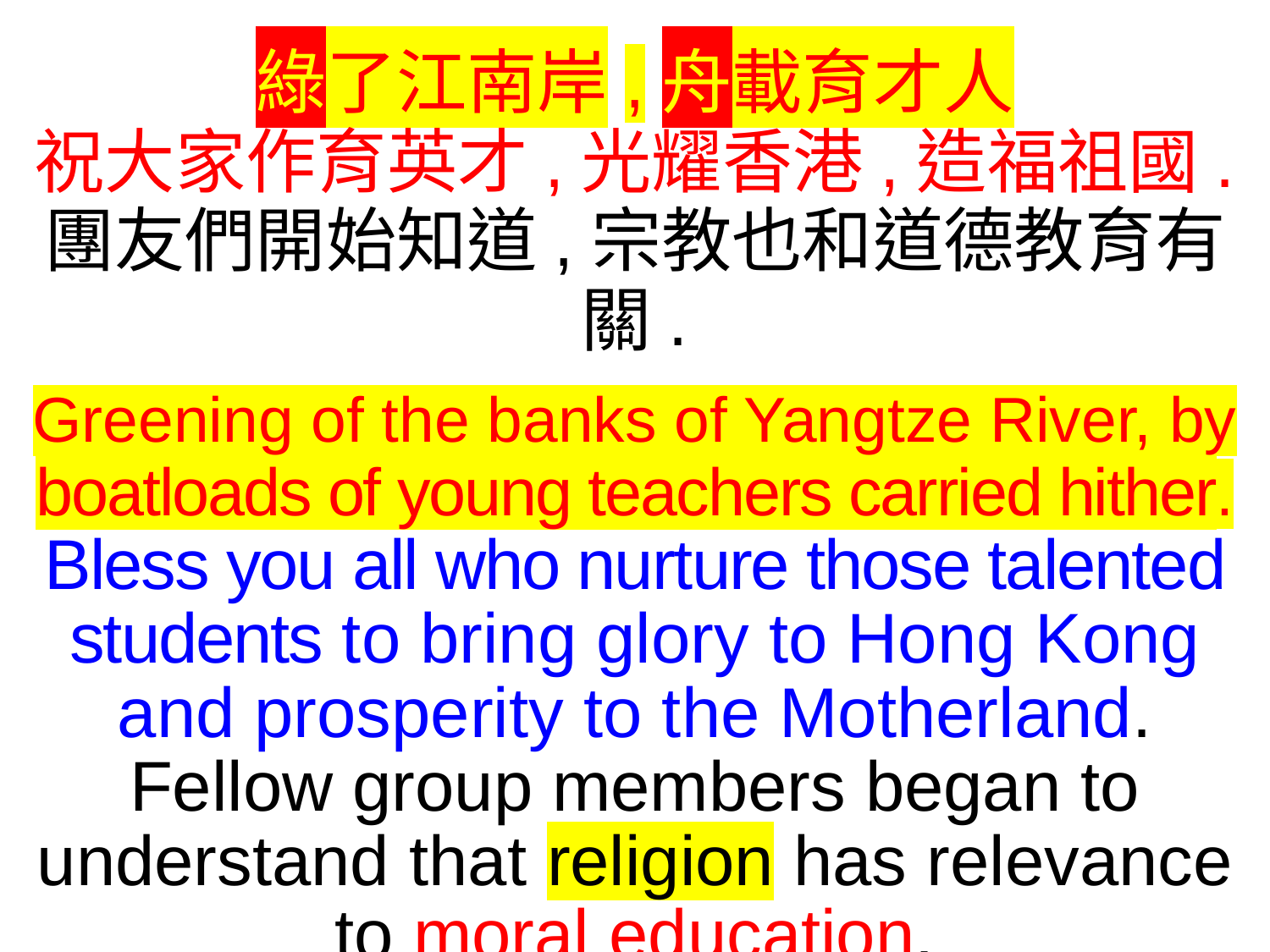

綠了江南岸,舟載育才人
祝大家作育英才,光耀香港,造福祖國.
團友們開始知道,宗教也和道德教育有關.
Greening of the banks of Yangtze River, by
boatloads of young teachers carried hither.
Bless you all who nurture those talented students to bring glory to Hong Kong
and prosperity to the Motherland.
Fellow group members began to understand that religion has relevance to moral education.